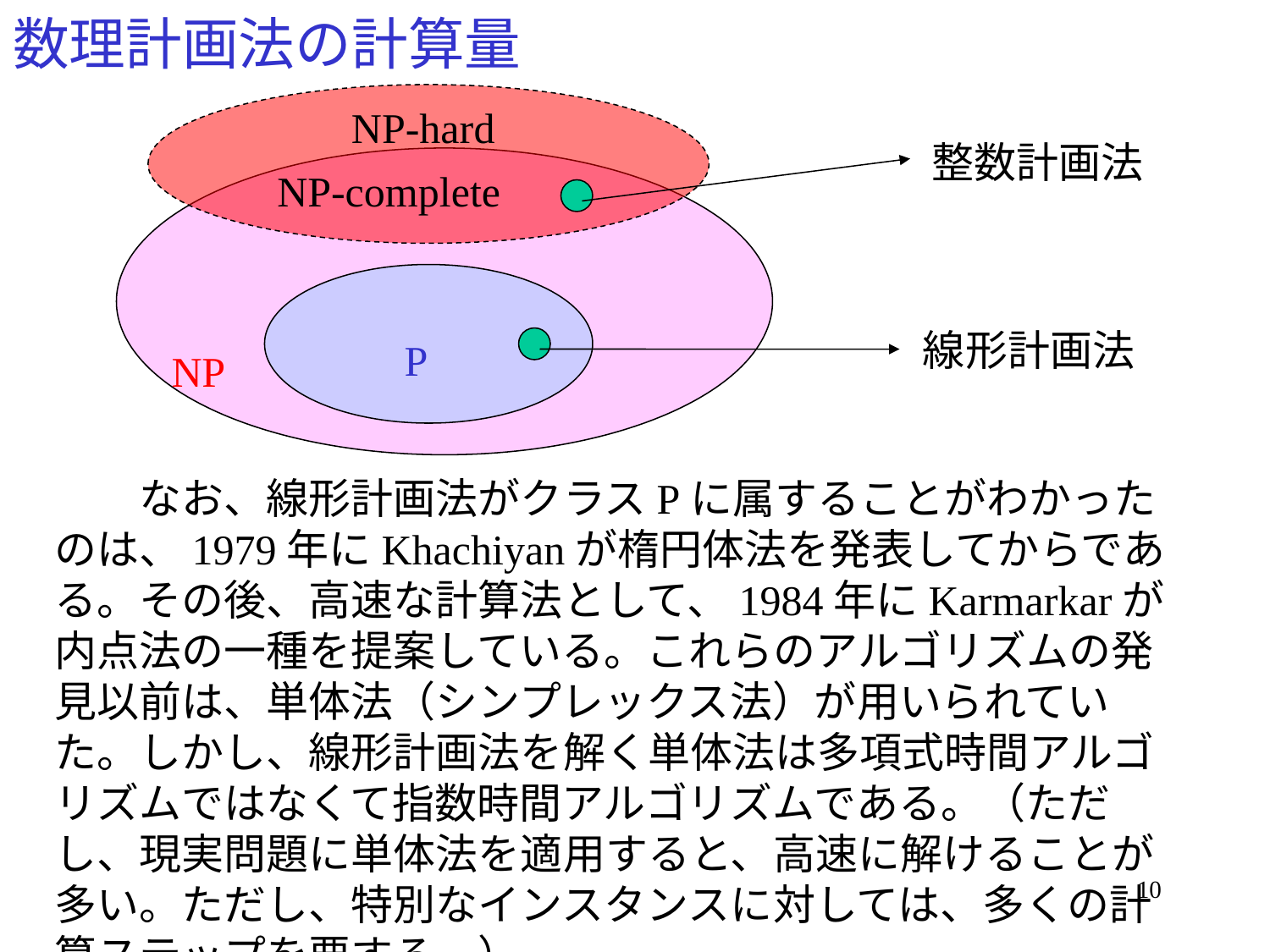

# 数理計画法の計算量

NP-hard
整数計画法

NP-complete

線形計画法
P

NP

　　なお、線形計画法がクラスPに属することがわかったのは、1979年にKhachiyanが楕円体法を発表してからである。その後、高速な計算法として、1984年にKarmarkarが内点法の一種を提案している。これらのアルゴリズムの発見以前は、単体法（シンプレックス法）が用いられていた。しかし、線形計画法を解く単体法は多項式時間アルゴリズムではなくて指数時間アルゴリズムである。（ただし、現実問題に単体法を適用すると、高速に解けることが多い。ただし、特別なインスタンスに対しては、多くの計算ステップを要する。）
10